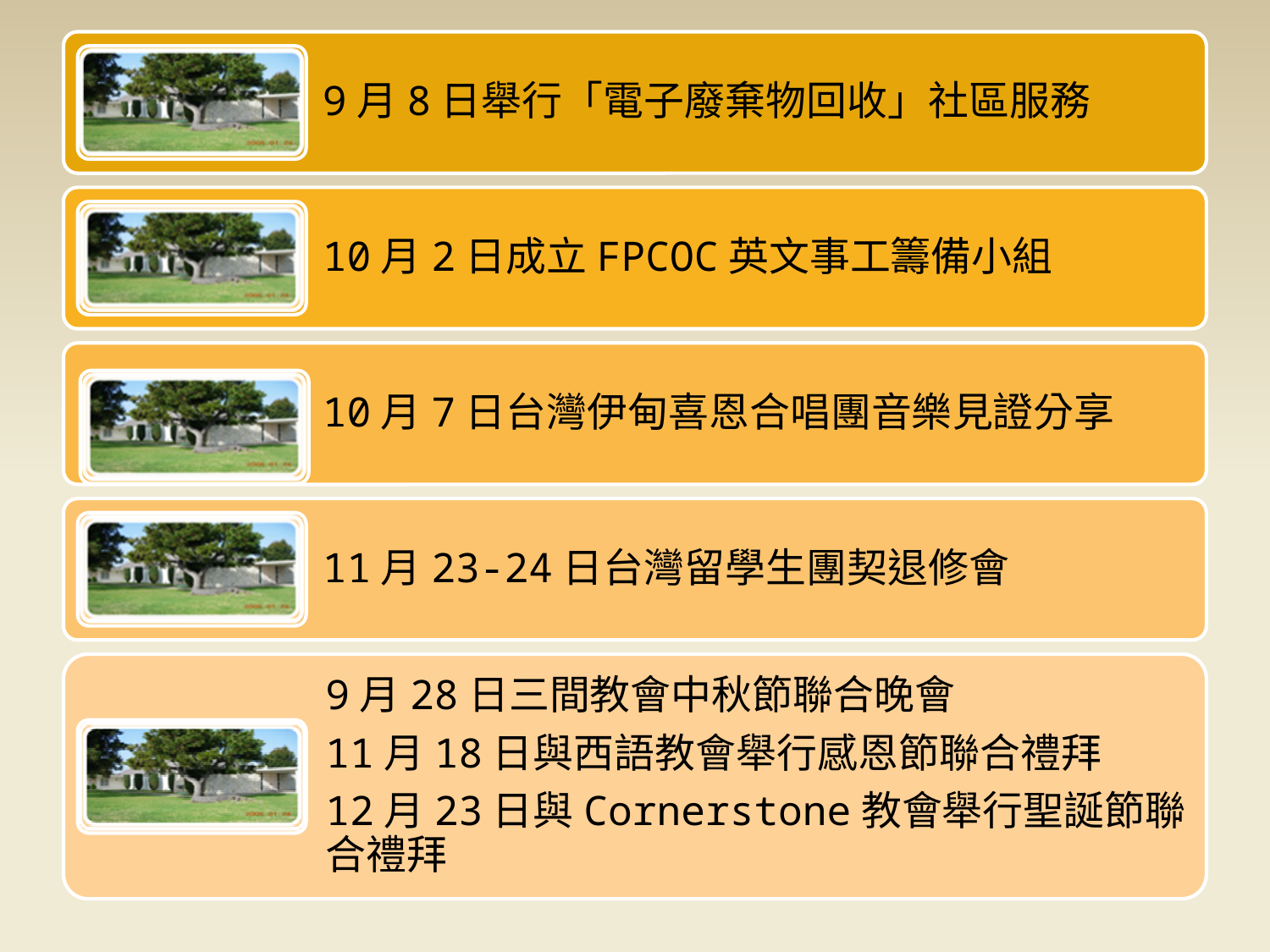

9月8日舉行「電子廢棄物回收」社區服務
10月2日成立FPCOC英文事工籌備小組
10月7日台灣伊甸喜恩合唱團音樂見證分享
11月23-24日台灣留學生團契退修會
9月28日三間教會中秋節聯合晚會
11月18日與西語教會舉行感恩節聯合禮拜
12月23日與Cornerstone教會舉行聖誕節聯合禮拜